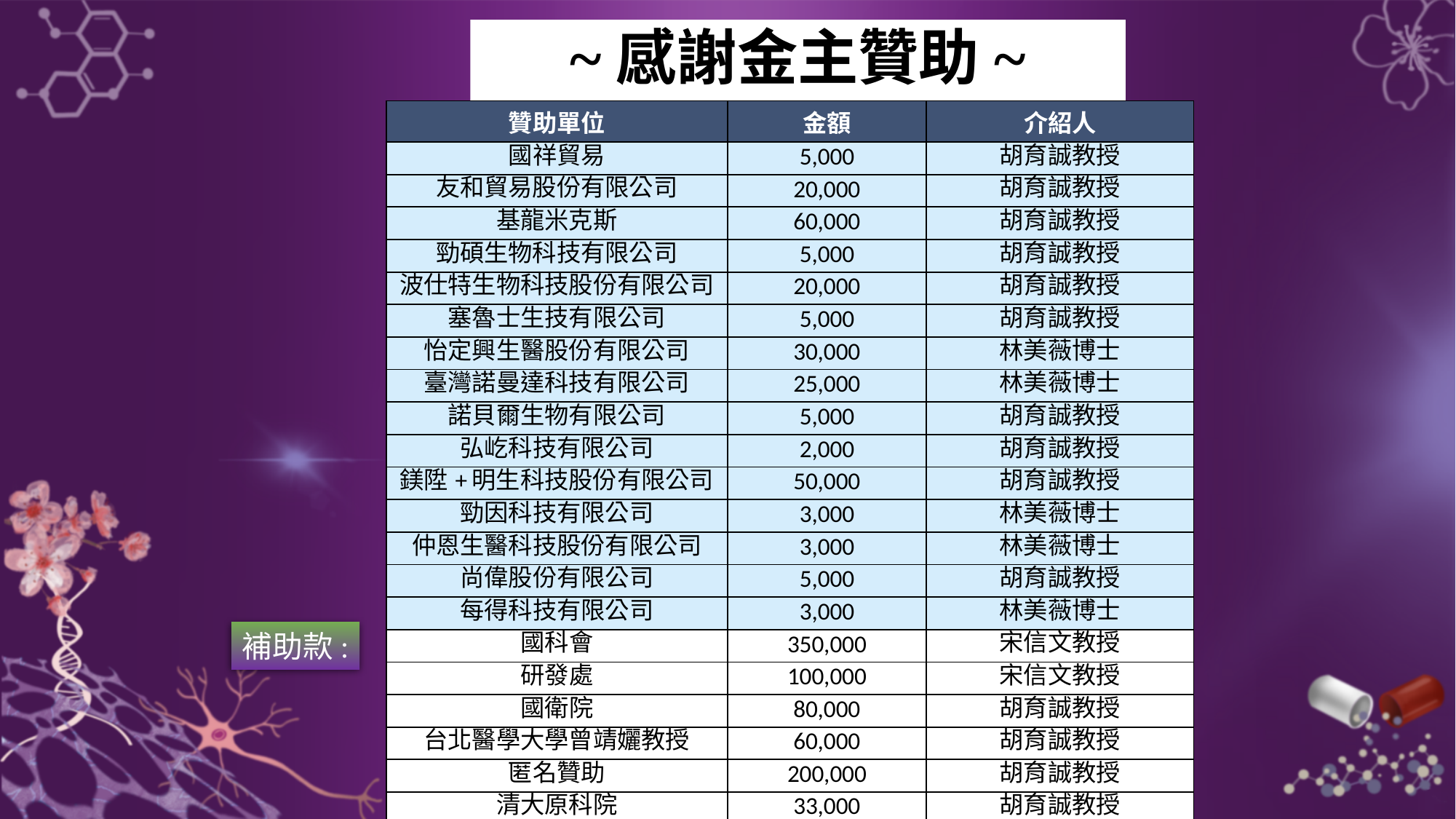

~感謝金主贊助~
| 贊助單位 | 金額 | 介紹人 |
| --- | --- | --- |
| 國祥貿易 | 5,000 | 胡育誠教授 |
| 友和貿易股份有限公司 | 20,000 | 胡育誠教授 |
| 基龍米克斯 | 60,000 | 胡育誠教授 |
| 勁碩生物科技有限公司 | 5,000 | 胡育誠教授 |
| 波仕特生物科技股份有限公司 | 20,000 | 胡育誠教授 |
| 塞魯士生技有限公司 | 5,000 | 胡育誠教授 |
| 怡定興生醫股份有限公司 | 30,000 | 林美薇博士 |
| 臺灣諾曼達科技有限公司 | 25,000 | 林美薇博士 |
| 諾貝爾生物有限公司 | 5,000 | 胡育誠教授 |
| 弘屹科技有限公司 | 2,000 | 胡育誠教授 |
| 鎂陞+明生科技股份有限公司 | 50,000 | 胡育誠教授 |
| 勁因科技有限公司 | 3,000 | 林美薇博士 |
| 仲恩生醫科技股份有限公司 | 3,000 | 林美薇博士 |
| 尚偉股份有限公司 | 5,000 | 胡育誠教授 |
| 每得科技有限公司 | 3,000 | 林美薇博士 |
| 國科會 | 350,000 | 宋信文教授 |
| 研發處 | 100,000 | 宋信文教授 |
| 國衛院 | 80,000 | 胡育誠教授 |
| 台北醫學大學曾靖孋教授 | 60,000 | 胡育誠教授 |
| 匿名贊助 | 200,000 | 胡育誠教授 |
| 清大原科院 | 33,000 | 胡育誠教授 |
補助款: